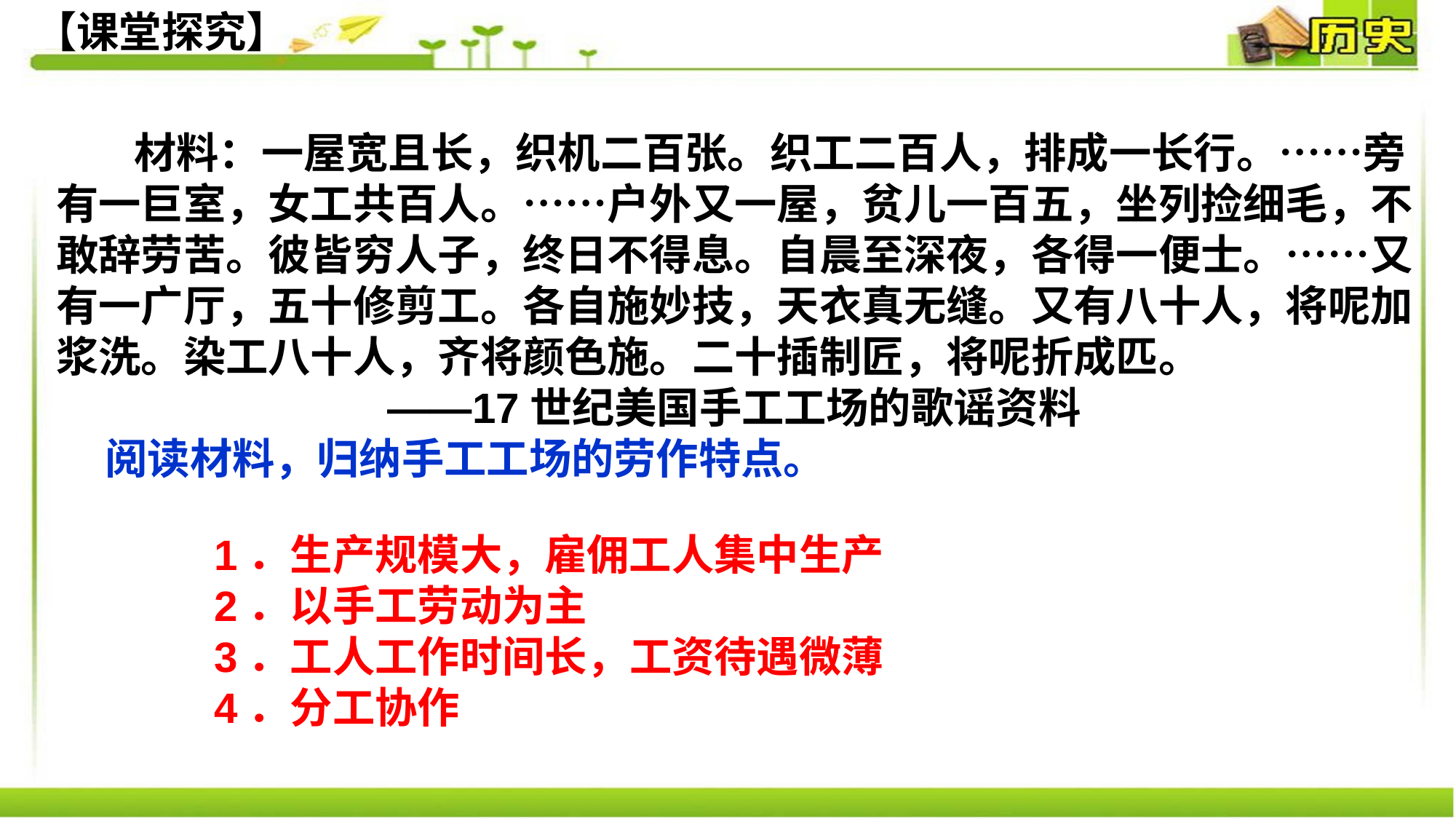

【课堂探究】
       材料：一屋宽且长，织机二百张。织工二百人，排成一长行。……旁有一巨室，女工共百人。……户外又一屋，贫儿一百五，坐列捡细毛，不敢辞劳苦。彼皆穷人子，终日不得息。自晨至深夜，各得一便士。……又有一广厅，五十修剪工。各自施妙技，天衣真无缝。又有八十人，将呢加浆洗。染工八十人，齐将颜色施。二十插制匠，将呢折成匹。
                            ——17世纪美国手工工场的歌谣资料
    阅读材料，归纳手工工场的劳作特点。
1．生产规模大，雇佣工人集中生产
2．以手工劳动为主
3．工人工作时间长，工资待遇微薄
4．分工协作